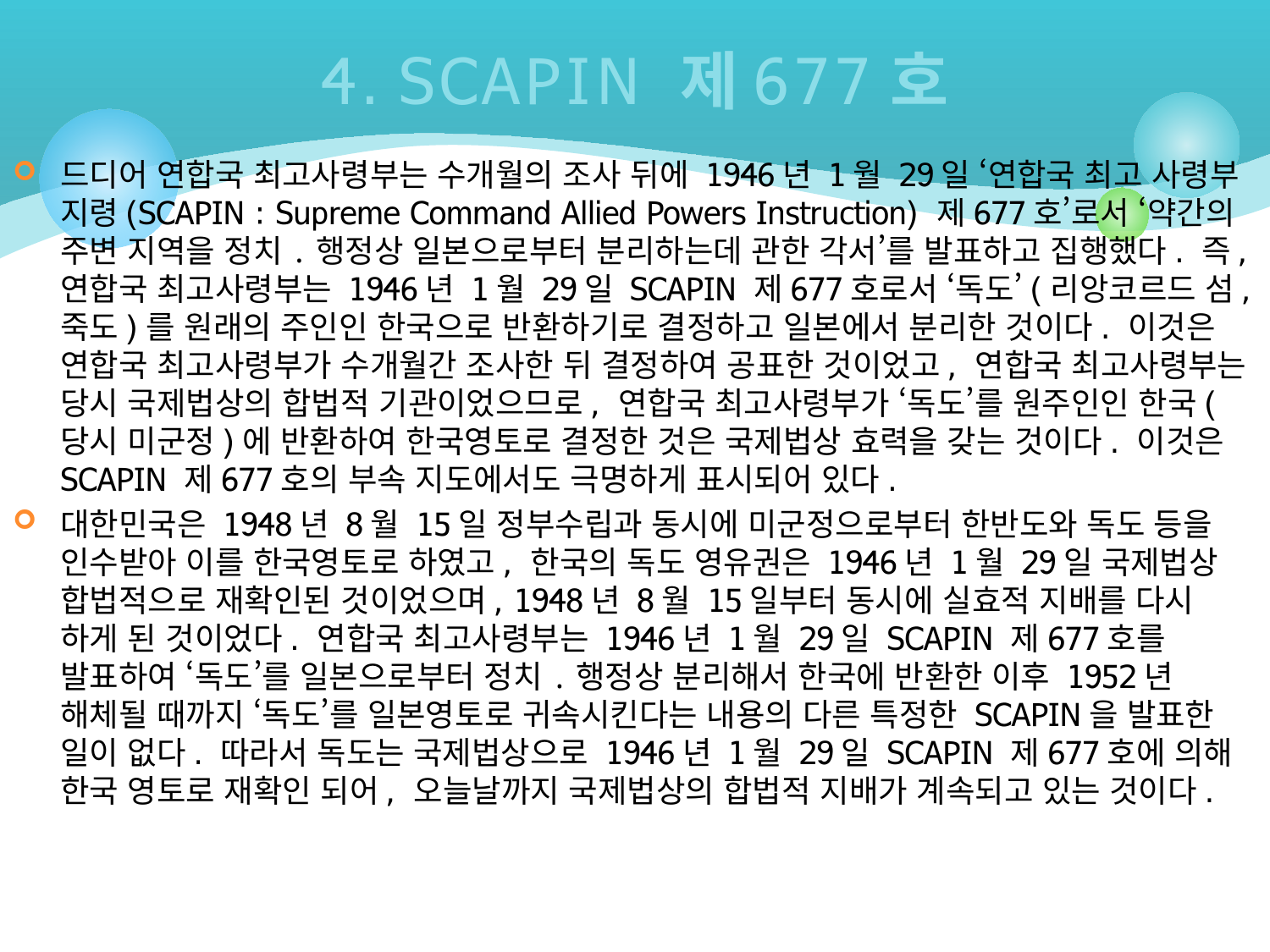

# 4. SCAPIN 제677호
드디어 연합국 최고사령부는 수개월의 조사 뒤에 1946년 1월 29일 ‘연합국 최고 사령부 지령(SCAPIN : Supreme Command Allied Powers Instruction) 제677호’로서 ‘약간의 주변 지역을 정치 ․ 행정상 일본으로부터 분리하는데 관한 각서’를 발표하고 집행했다. 즉, 연합국 최고사령부는 1946년 1월 29일 SCAPIN 제677호로서 ‘독도’(리앙코르드 섬, 죽도)를 원래의 주인인 한국으로 반환하기로 결정하고 일본에서 분리한 것이다. 이것은 연합국 최고사령부가 수개월간 조사한 뒤 결정하여 공표한 것이었고, 연합국 최고사령부는 당시 국제법상의 합법적 기관이었으므로, 연합국 최고사령부가 ‘독도’를 원주인인 한국(당시 미군정)에 반환하여 한국영토로 결정한 것은 국제법상 효력을 갖는 것이다. 이것은 SCAPIN 제677호의 부속 지도에서도 극명하게 표시되어 있다.
대한민국은 1948년 8월 15일 정부수립과 동시에 미군정으로부터 한반도와 독도 등을 인수받아 이를 한국영토로 하였고, 한국의 독도 영유권은 1946년 1월 29일 국제법상 합법적으로 재확인된 것이었으며, 1948년 8월 15일부터 동시에 실효적 지배를 다시 하게 된 것이었다. 연합국 최고사령부는 1946년 1월 29일 SCAPIN 제677호를 발표하여 ‘독도’를 일본으로부터 정치 ․ 행정상 분리해서 한국에 반환한 이후 1952년 해체될 때까지 ‘독도’를 일본영토로 귀속시킨다는 내용의 다른 특정한 SCAPIN을 발표한 일이 없다. 따라서 독도는 국제법상으로 1946년 1월 29일 SCAPIN 제677호에 의해 한국 영토로 재확인 되어, 오늘날까지 국제법상의 합법적 지배가 계속되고 있는 것이다.